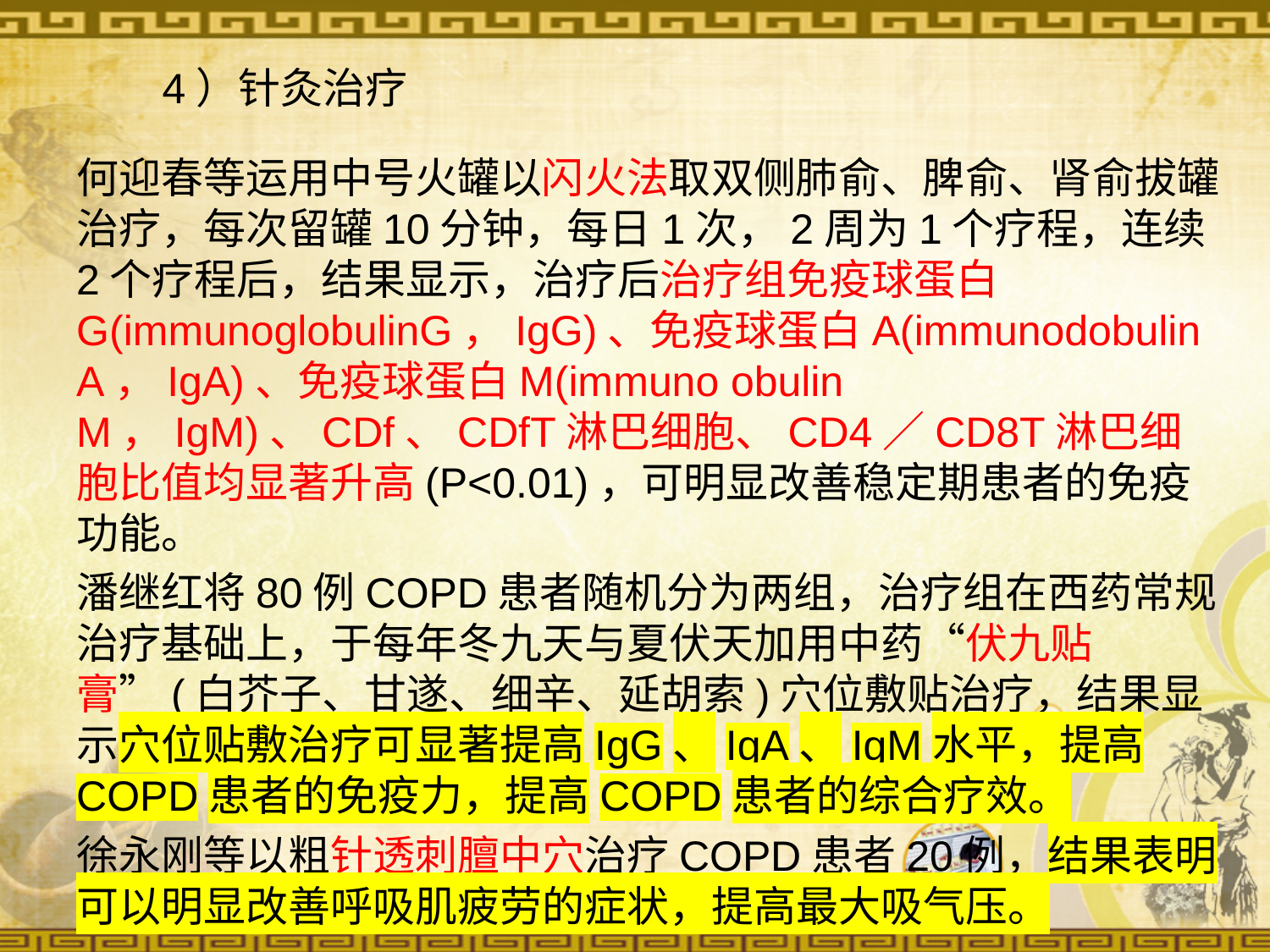

4）针灸治疗
何迎春等运用中号火罐以闪火法取双侧肺俞、脾俞、肾俞拔罐治疗，每次留罐10分钟，每日1次，2周为1个疗程，连续2个疗程后，结果显示，治疗后治疗组免疫球蛋白G(immunoglobulinG，IgG)、免疫球蛋白A(immunodobulin A，IgA)、免疫球蛋白M(immuno obulin M，IgM)、CDf、CDfT淋巴细胞、CD4／CD8T淋巴细胞比值均显著升高(P<0.01)，可明显改善稳定期患者的免疫功能。
潘继红将80例COPD患者随机分为两组，治疗组在西药常规治疗基础上，于每年冬九天与夏伏天加用中药“伏九贴膏”(白芥子、甘遂、细辛、延胡索)穴位敷贴治疗，结果显示穴位贴敷治疗可显著提高IgG、IgA、IgM水平，提高COPD患者的免疫力，提高COPD患者的综合疗效。
徐永刚等以粗针透刺膻中穴治疗COPD患者20例，结果表明可以明显改善呼吸肌疲劳的症状，提高最大吸气压。